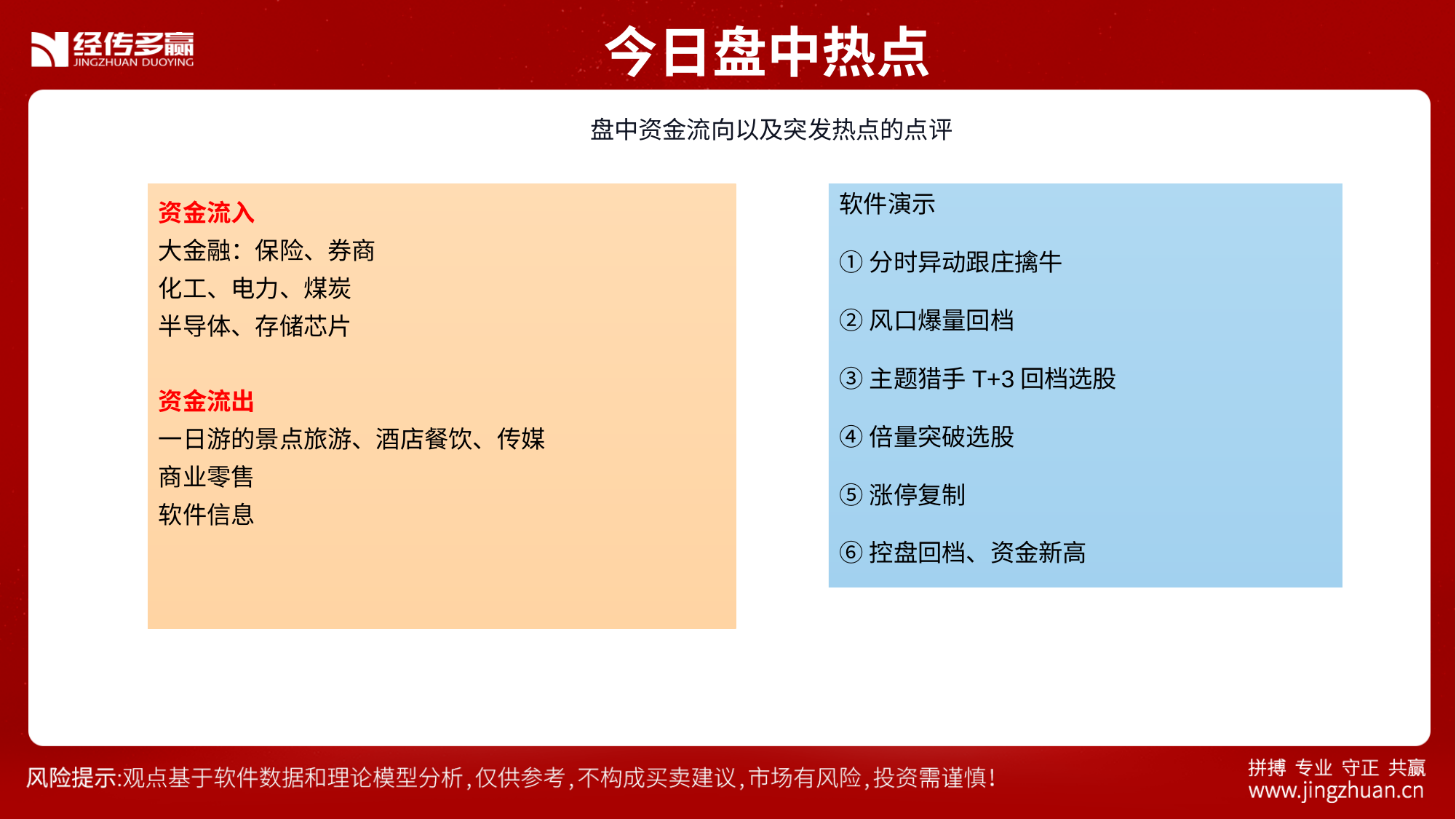

今日盘中热点
          盘中资金流向以及突发热点的点评

资金流入
大金融：保险、券商
化工、电力、煤炭
半导体、存储芯片

资金流出
一日游的景点旅游、酒店餐饮、传媒
商业零售
软件信息
软件演示

①分时异动跟庄擒牛

②风口爆量回档

③主题猎手T+3回档选股

④倍量突破选股

⑤涨停复制

⑥控盘回档、资金新高